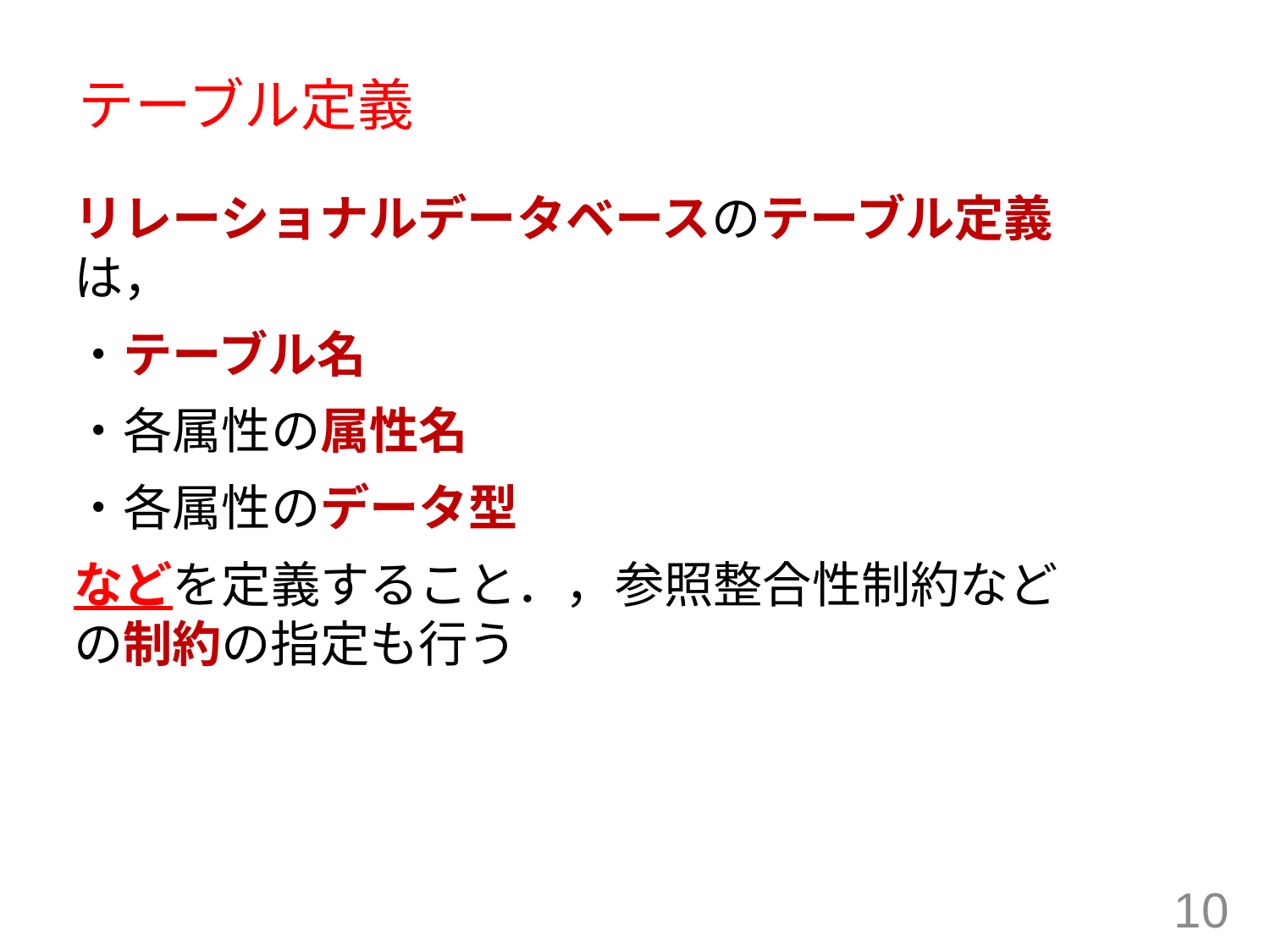

テーブル定義
リレーショナルデータベースのテーブル定義は，
・テーブル名
・各属性の属性名
・各属性のデータ型
などを定義すること．，参照整合性制約などの制約の指定も行う

10